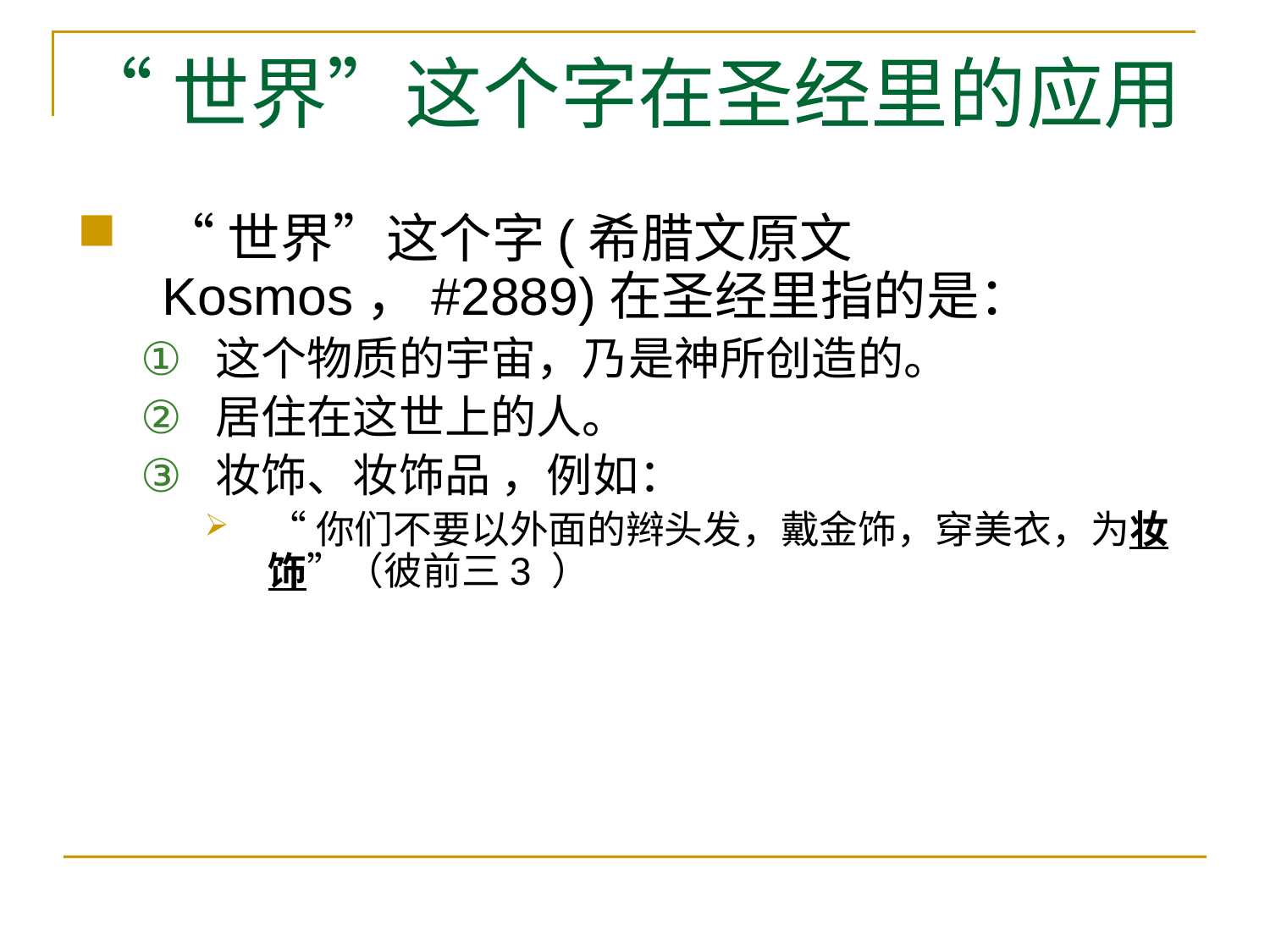

# “世界”这个字在圣经里的应用
“世界”这个字(希腊文原文Kosmos，#2889)在圣经里指的是：
这个物质的宇宙，乃是神所创造的。
居住在这世上的人。
妆饰、妆饰品 ，例如：
“你们不要以外面的辫头发，戴金饰，穿美衣，为妆饰”（彼前三3 ）